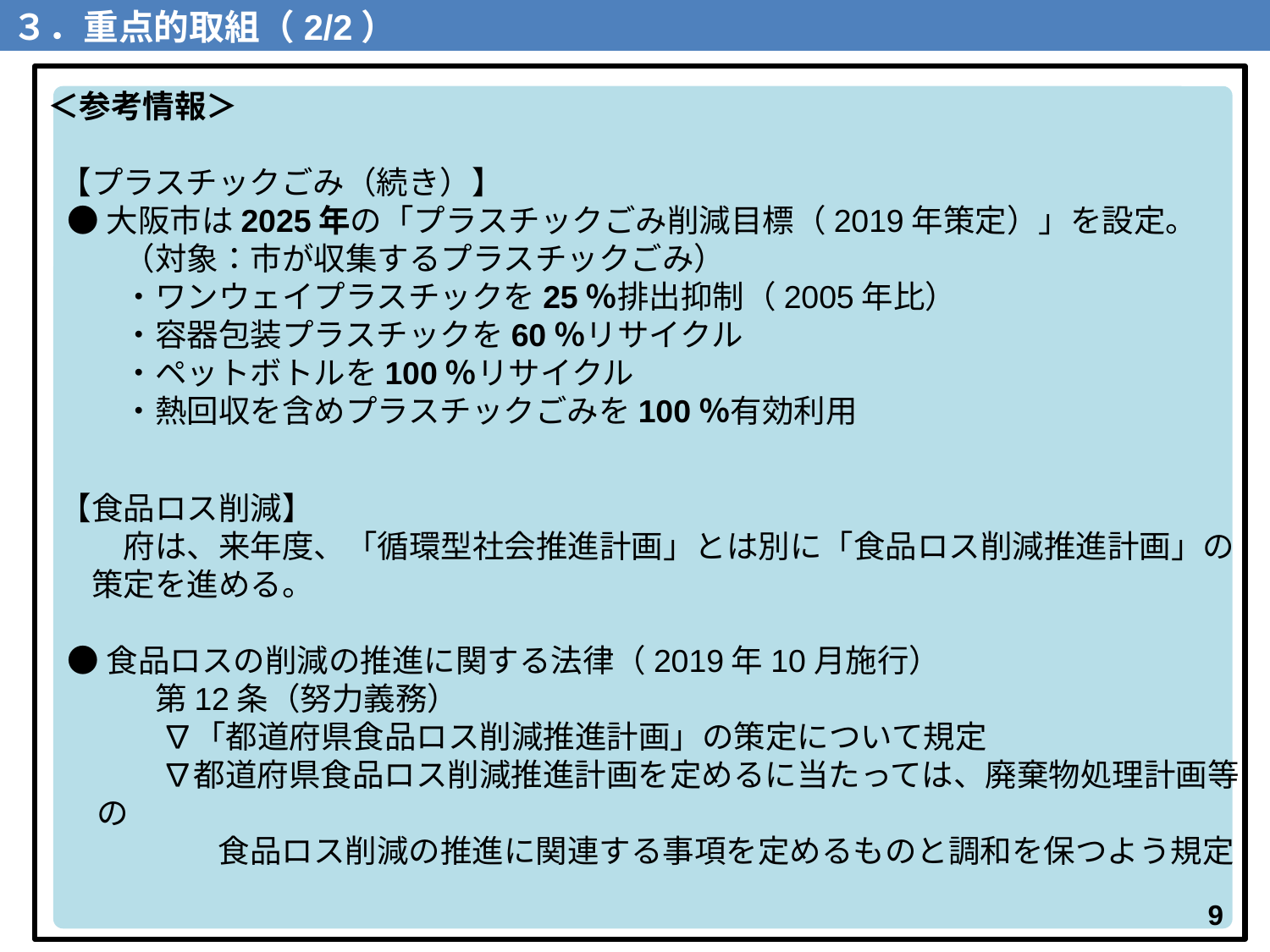

３．重点的取組（2/2）

＜参考情報＞

【プラスチックごみ（続き）】
 ●大阪市は2025年の「プラスチックごみ削減目標（2019年策定）」を設定。
　　（対象：市が収集するプラスチックごみ）
　　・ワンウェイプラスチックを25％排出抑制（2005年比）
　　・容器包装プラスチックを60％リサイクル
　　・ペットボトルを100％リサイクル
　　・熱回収を含めプラスチックごみを100％有効利用

【食品ロス削減】
　　府は、来年度、「循環型社会推進計画」とは別に「食品ロス削減推進計画」の
　策定を進める。

 ●食品ロスの削減の推進に関する法律（2019年10月施行）
　　　第12条（努力義務）
　 　　∇「都道府県食品ロス削減推進計画」の策定について規定
　 　　∇都道府県食品ロス削減推進計画を定めるに当たっては、廃棄物処理計画等の
　　　　　食品ロス削減の推進に関連する事項を定めるものと調和を保つよう規定

9